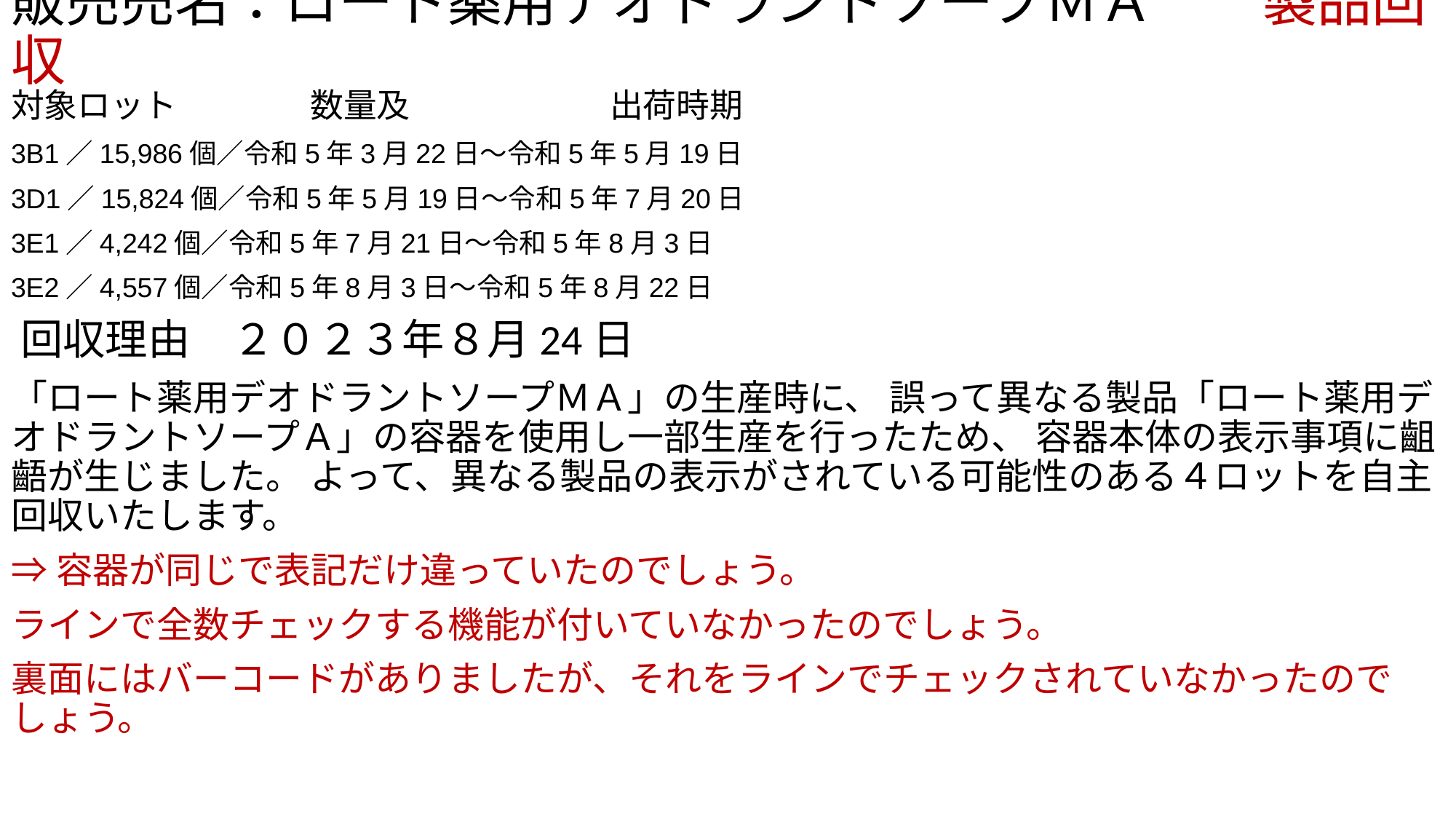

# 販売売名：ロート薬用デオドラントソープＭＡ　　製品回収
対象ロット　　　　数量及　　　　　　出荷時期
3B1／15,986個／令和5年3月22日～令和5年5月19日
3D1／15,824個／令和5年5月19日～令和5年7月20日
3E1／4,242個／令和5年7月21日～令和5年8月3日
3E2／4,557個／令和5年8月3日～令和5年8月22日
 回収理由　２０２３年８月24日
「ロート薬用デオドラントソープＭＡ」の生産時に、 誤って異なる製品「ロート薬用デオドラントソープＡ」の容器を使用し一部生産を行ったため、 容器本体の表示事項に齟齬が生じました。 よって、異なる製品の表示がされている可能性のある４ロットを自主回収いたします。
⇒容器が同じで表記だけ違っていたのでしょう。
ラインで全数チェックする機能が付いていなかったのでしょう。
裏面にはバーコードがありましたが、それをラインでチェックされていなかったのでしょう。